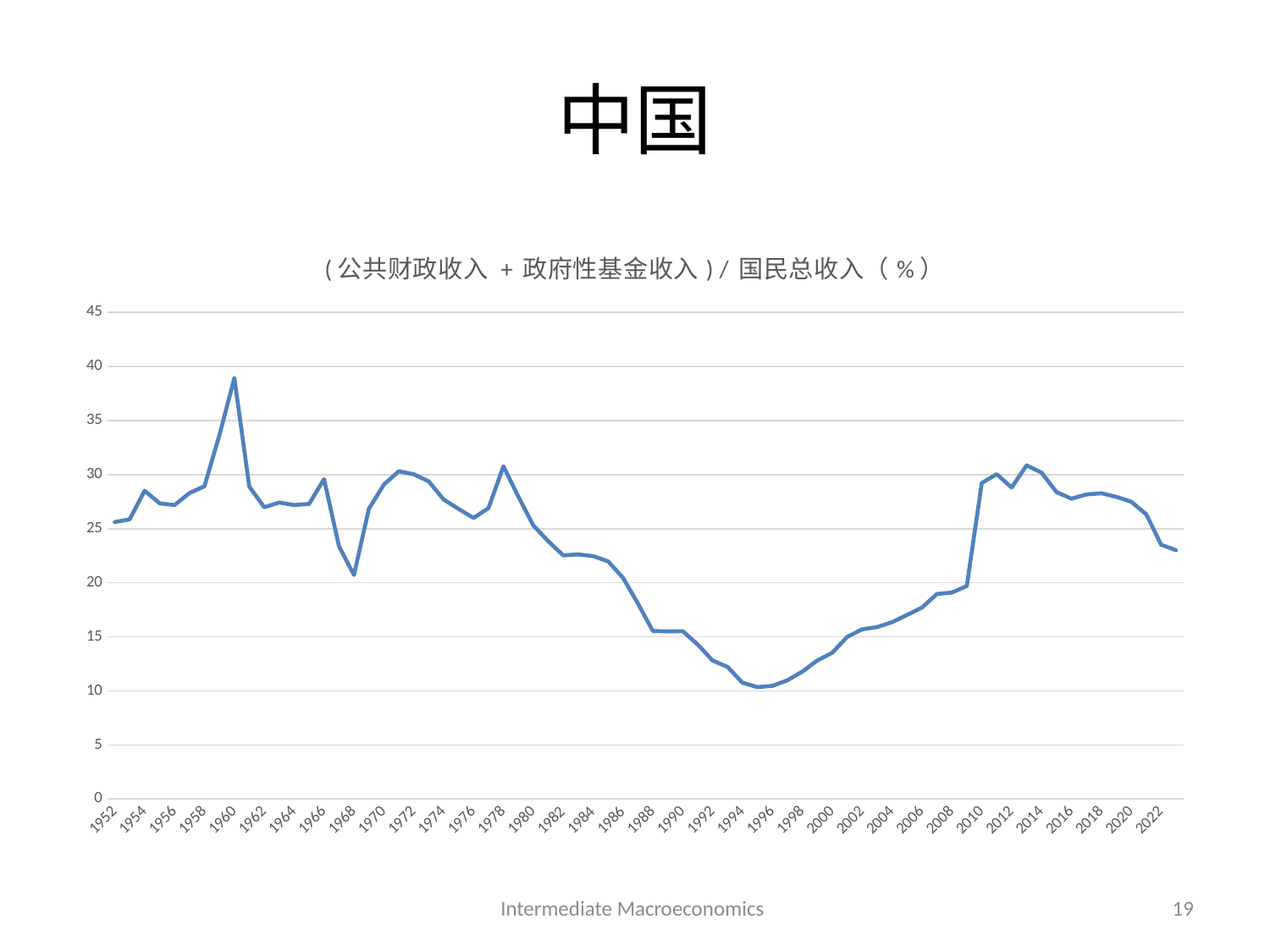

# 中国

### Chart:

| Category | (公共财政收入 + 政府性基金收入) / 国民总收入（%） |
|---|---|
| 19359 | 25.613311736121336 |
| 19724 | 25.86608442503639 |
| 20089 | 28.514770876948127 |
| 20454 | 27.344229925405884 |
| 20820 | 27.184437760745123 |
| 21185 | 28.299421317901807 |
| 21550 | 28.92783662272346 |
| 21915 | 33.652504317789294 |
| 22281 | 38.928644309910894 |
| 22646 | 28.893938164408016 |
| 23011 | 26.97900533471003 |
| 23376 | 27.417287511014983 |
| 23742 | 27.181440914347917 |
| 24107 | 27.296424452133795 |
| 24472 | 29.58172287817017 |
| 24837 | 23.373091071229517 |
| 25203 | 20.712688492632303 |
| 25568 | 26.845377637345834 |
| 25933 | 29.078387507128134 |
| 26298 | 30.311775001017544 |
| 26664 | 30.032910202162665 |
| 27029 | 29.376315216602567 |
| 27394 | 27.69530006719242 |
| 27759 | 26.833689751603885 |
| 28125 | 25.984742019674766 |
| 28490 | 26.90646153846154 |
| 28855 | 30.778786646765884 |
| 29220 | 27.957394271469777 |
| 29586 | 25.292416607717485 |
| 29951 | 23.83179965888735 |
| 30316 | 22.532063475924215 |
| 30681 | 22.61738290061625 |
| 31047 | 22.461244426439368 |
| 31412 | 21.973891486308066 |
| 31777 | 20.452398149052815 |
| 32142 | 18.07696001688586 |
| 32508 | 15.534327210402605 |
| 32873 | 15.50409351836867 |
| 33238 | 15.521051282627932 |
| 33603 | 14.283133063937791 |
| 33969 | 12.802644386574771 |
| 34334 | 12.216410330820993 |
| 34699 | 10.748295991640585 |
| 35064 | 10.342191885713715 |
| 35430 | 10.46627952336138 |
| 35795 | 10.978205299061086 |
| 36160 | 11.782674456987289 |
| 36525 | 12.805785446449134 |
| 36891 | 13.521511848951691 |
| 37256 | 14.995074069475029 |
| 37621 | 15.690218219631923 |
| 37986 | 15.899726270582706 |
| 38352 | 16.35312706124047 |
| 38717 | 17.015847146456174 |
| 39082 | 17.696422182345454 |
| 39447 | 18.958632592794743 |
| 39813 | 19.092376424627858 |
| 40178 | 19.692851541042053 |
| 40543 | 29.215384234559345 |
| 40908 | 30.04545404459657 |
| 41274 | 28.807009812168964 |
| 41639 | 30.856261480607785 |
| 42004 | 30.18151310562962 |
| 42369 | 28.386163939162284 |
| 42735 | 27.770288315221585 |
| 43100 | 28.169401451152044 |
| 43465 | 28.280880774674838 |
| 43830 | 27.94485021056257 |
| 44196 | 27.4906538371803 |
| 44561 | 26.338126733141507 |
| 44926 | 23.51602147933464 |
| 45291 | 23.000361762720452 |
Intermediate Macroeconomics
19